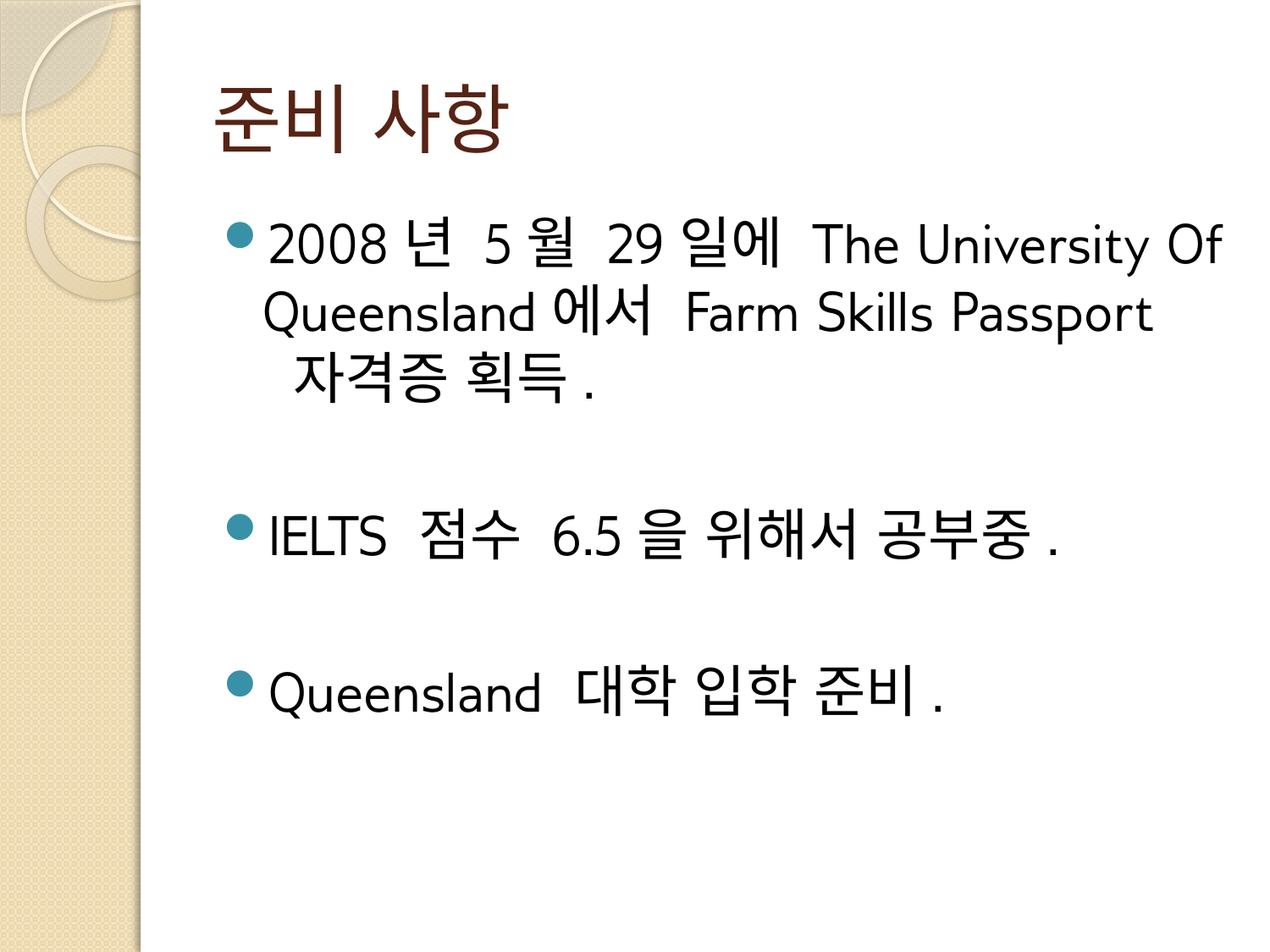

# 준비 사항
2008년 5월 29일에 The University Of Queensland에서 Farm Skills Passport      자격증 획득.

IELTS 점수 6.5을 위해서 공부중.

Queensland 대학 입학 준비.